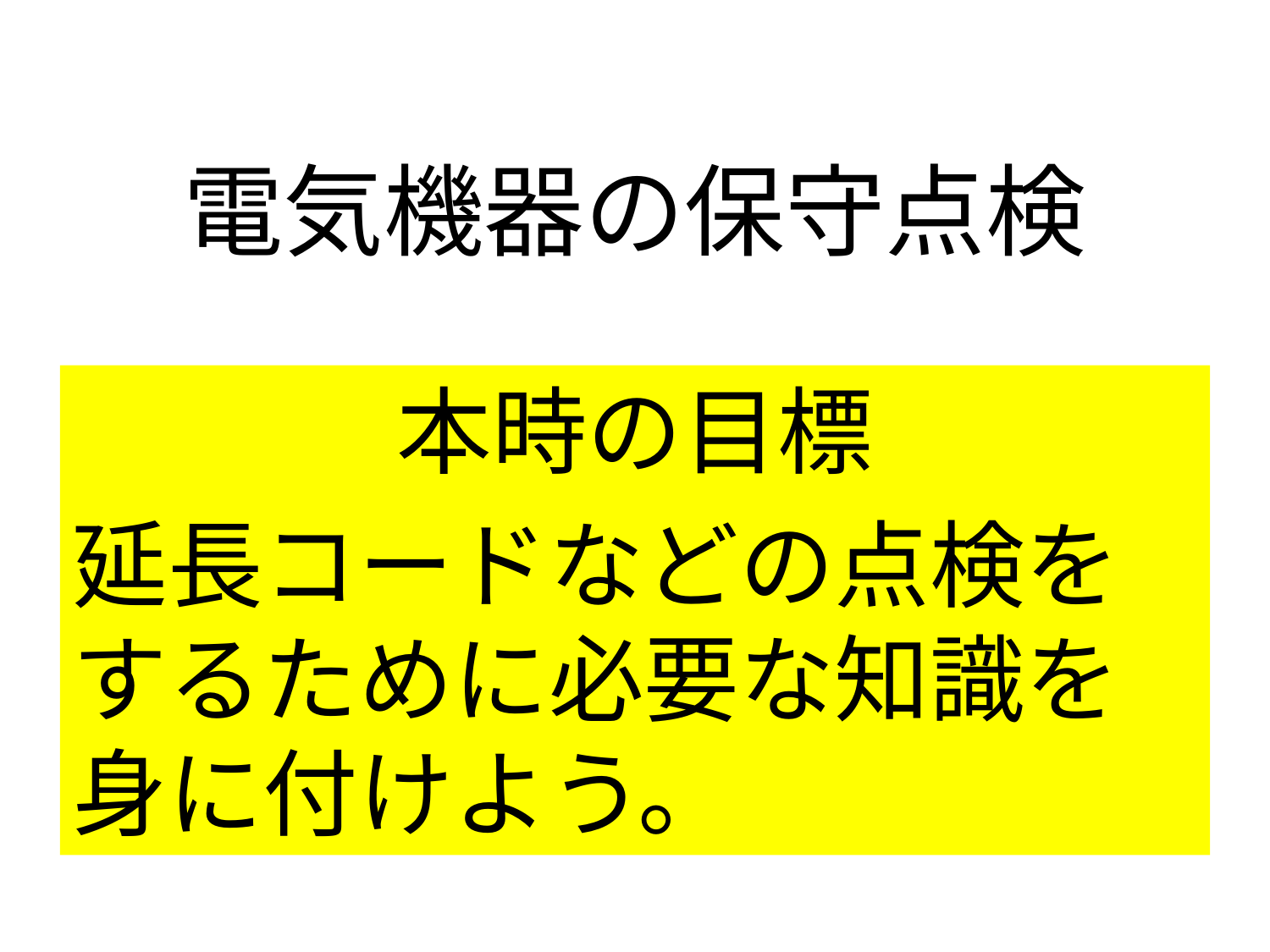

# 電気機器の保守点検
本時の目標
延長コードなどの点検をするために必要な知識を身に付けよう。